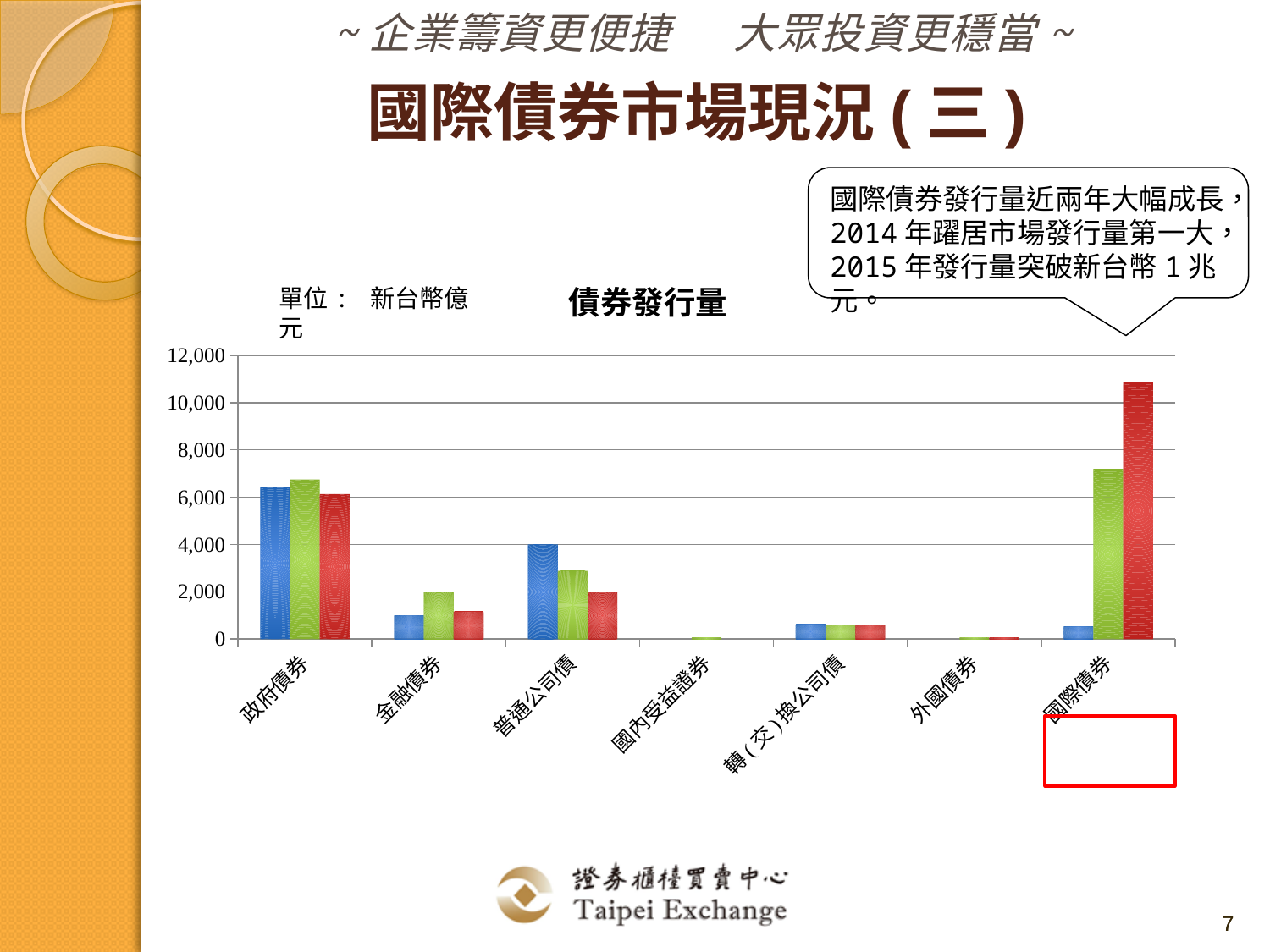

國際債券市場現況(三)

國際債券發行量近兩年大幅成長，2014年躍居市場發行量第一大，2015年發行量突破新台幣1兆元。

### Chart: 債券發行量

| Category | 2013年 | 2014年 | 2015年 |
|---|---|---|---|
| 政府債券 | 6418.57 | 6753.12 | 6135.03 |
| 金融債券 | 1005.5 | 2005.8 | 1158.6 |
| 普通公司債 | 3996.7 | 2880.3 | 1986.5 |
| 國內受益證券 | 0.0 | 54.65 | 0.0 |
| 轉(交)換公司債 | 631.4 | 612.6 | 589.6 |
| 外國債券 | 0.0 | 59.5 | 54.5 |
| 國際債券 | 531.0 | 7196.0 | 10868.0 |
單位: 新台幣億元

7
7